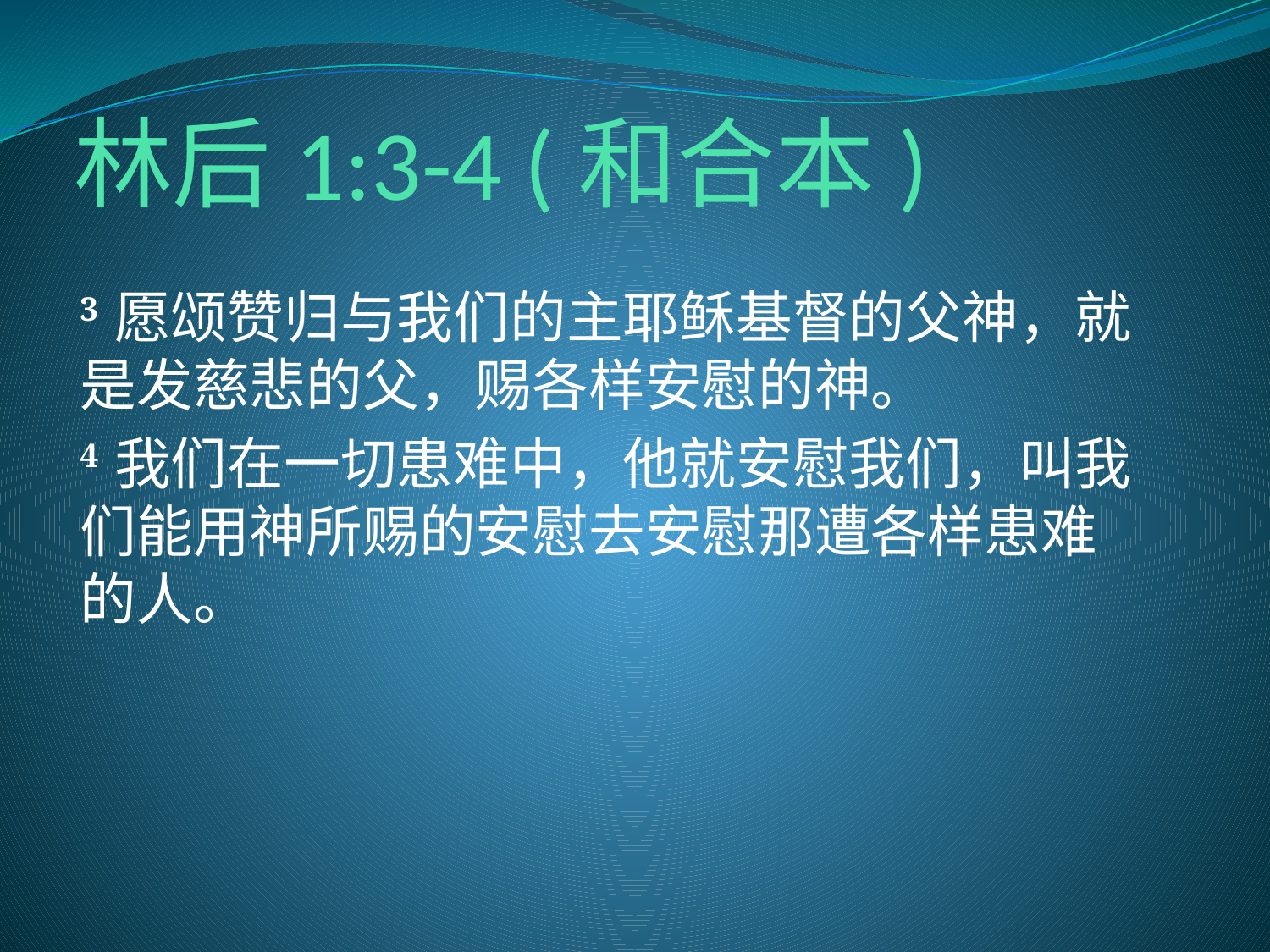

# 林后1:3-4 (和合本)
3 愿颂赞归与我们的主耶稣基督的父神，就是发慈悲的父，赐各样安慰的神。
4 我们在一切患难中，他就安慰我们，叫我们能用神所赐的安慰去安慰那遭各样患难的人。